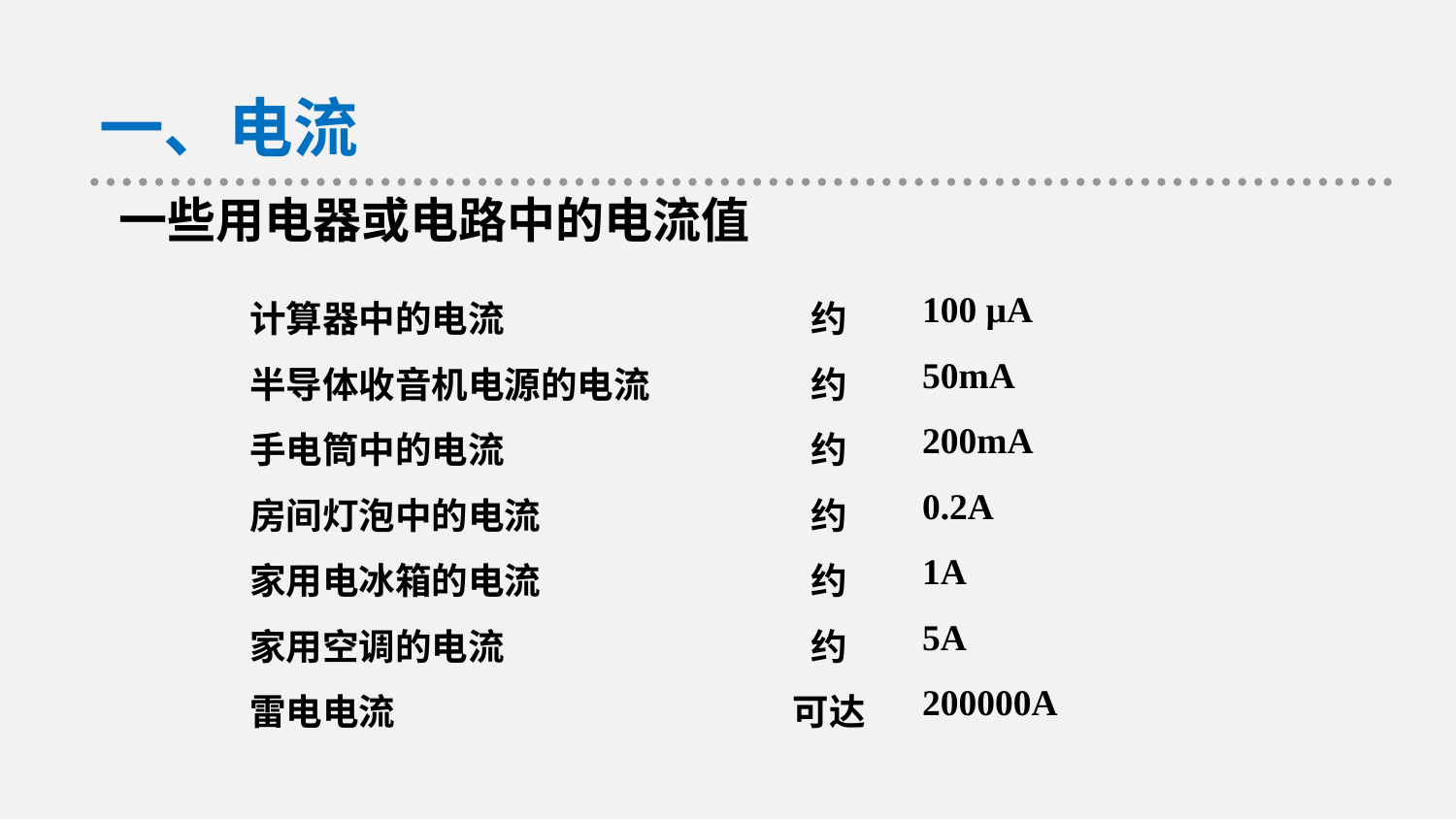

一、电流
一些用电器或电路中的电流值
| 计算器中的电流 | 约 | 100 µA |
| --- | --- | --- |
| 半导体收音机电源的电流 | 约 | 50mA |
| 手电筒中的电流 | 约 | 200mA |
| 房间灯泡中的电流 | 约 | 0.2A |
| 家用电冰箱的电流 | 约 | 1A |
| 家用空调的电流 | 约 | 5A |
| 雷电电流 | 可达 | 200000A |